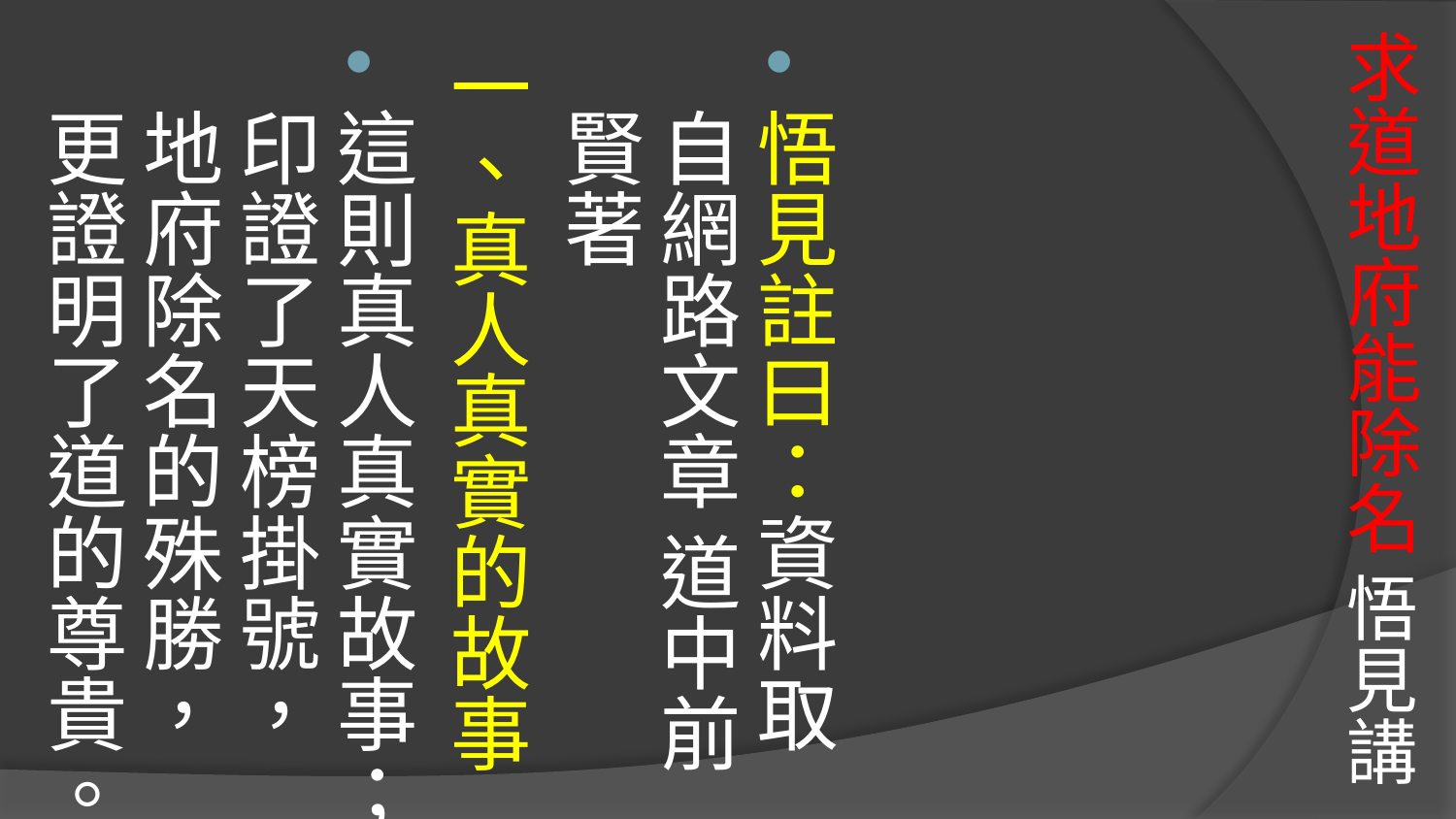

# 求道地府能除名 悟見講
悟見註曰：資料取自網路文章 道中前賢著
一、真人真實的故事
這則真人真實故事；印證了天榜掛號，地府除名的殊勝，更證明了道的尊貴。